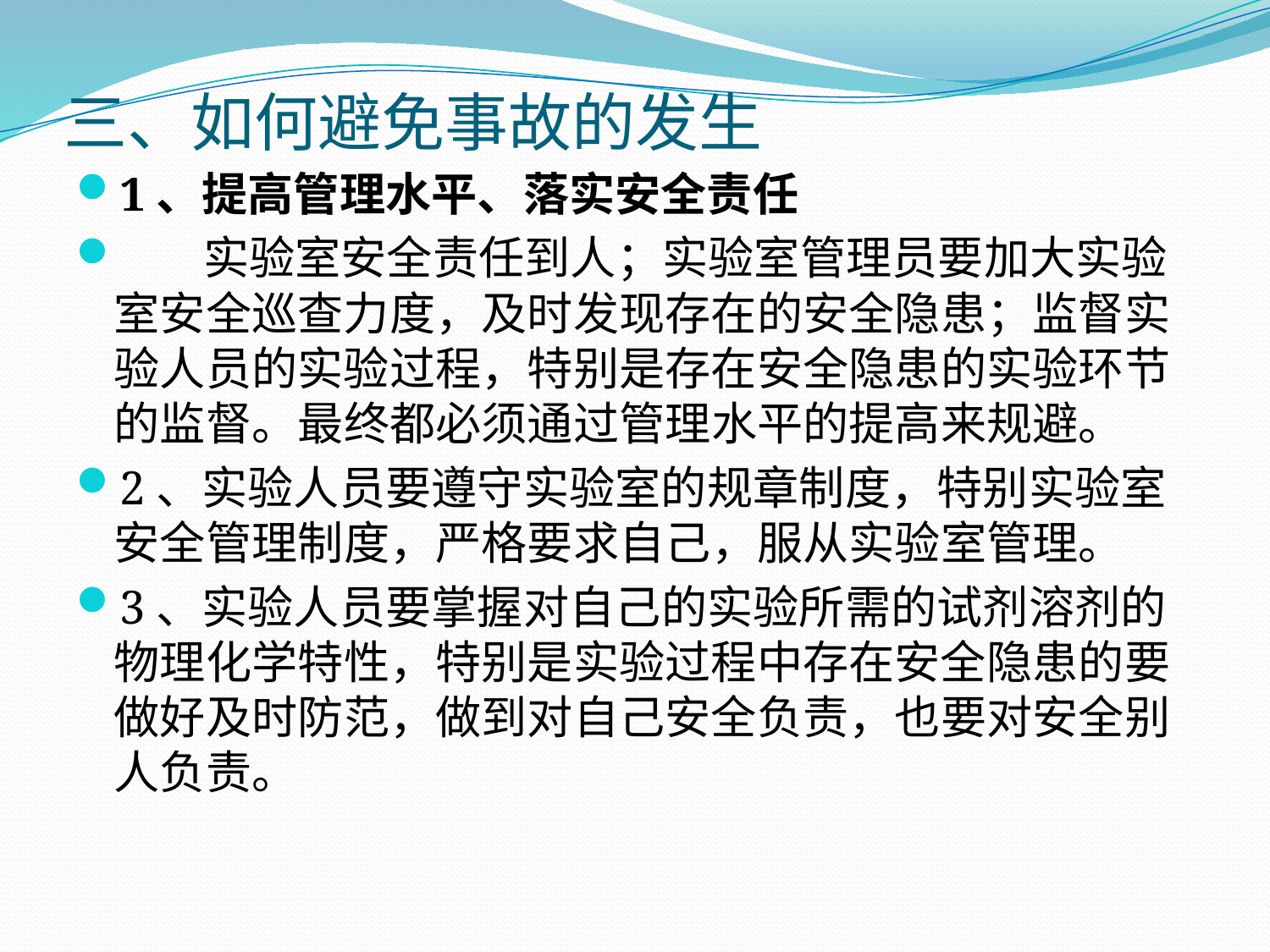

# 三、如何避免事故的发生
1、提高管理水平、落实安全责任
       实验室安全责任到人；实验室管理员要加大实验室安全巡查力度，及时发现存在的安全隐患；监督实验人员的实验过程，特别是存在安全隐患的实验环节的监督。最终都必须通过管理水平的提高来规避。
2、实验人员要遵守实验室的规章制度，特别实验室安全管理制度，严格要求自己，服从实验室管理。
3、实验人员要掌握对自己的实验所需的试剂溶剂的物理化学特性，特别是实验过程中存在安全隐患的要做好及时防范，做到对自己安全负责，也要对安全别人负责。